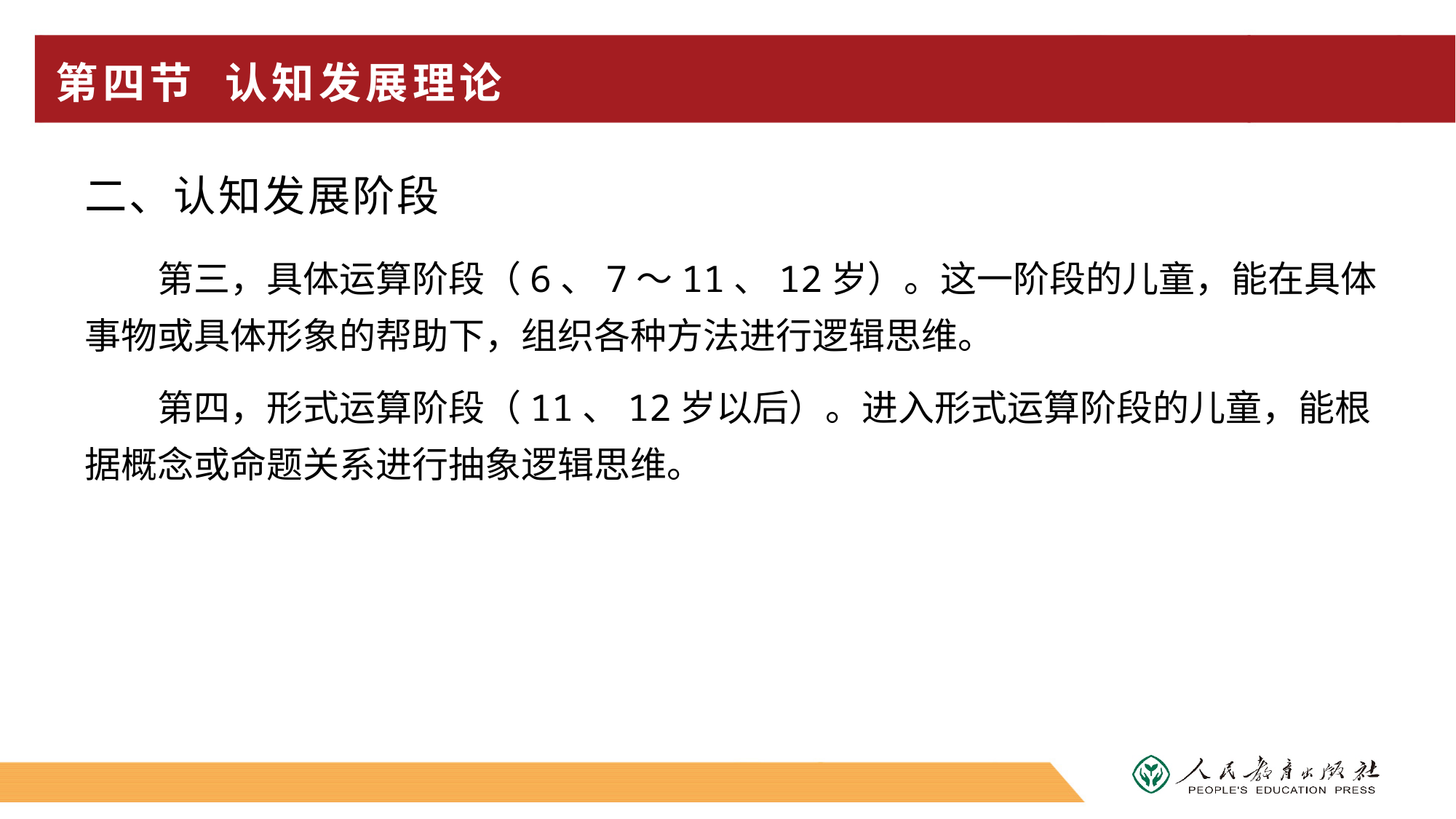

# 第四节  认知发展理论
二、认知发展阶段
第三，具体运算阶段（6、7～11、12岁）。这一阶段的儿童，能在具体事物或具体形象的帮助下，组织各种方法进行逻辑思维。
第四，形式运算阶段（11、12岁以后）。进入形式运算阶段的儿童，能根据概念或命题关系进行抽象逻辑思维。